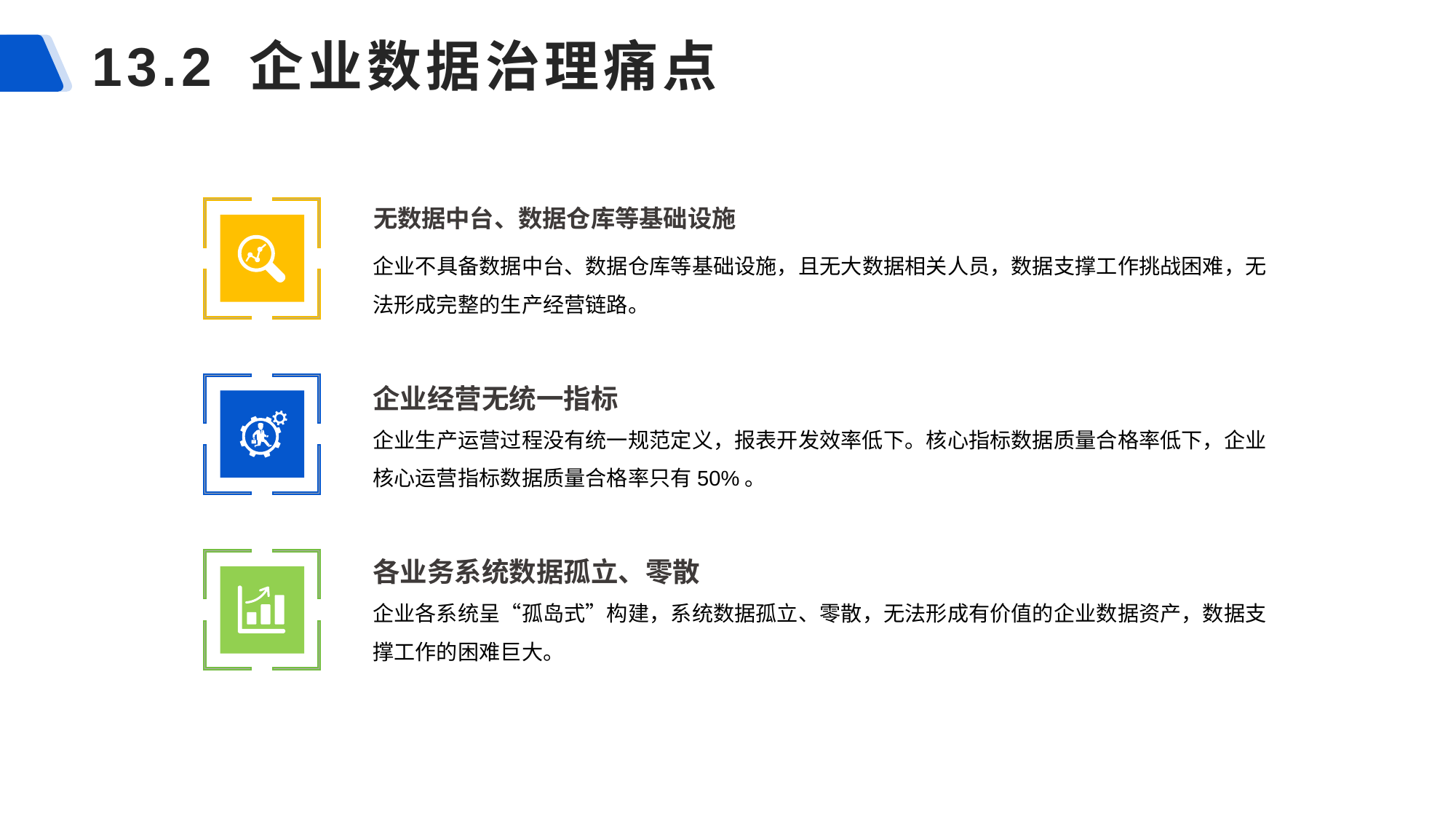

# 13.2 企业数据治理痛点

无数据中台、数据仓库等基础设施

企业不具备数据中台、数据仓库等基础设施，且无大数据相关人员，数据支撑工作挑战困难，无法形成完整的生产经营链路。

企业经营无统一指标

企业生产运营过程没有统一规范定义，报表开发效率低下。核心指标数据质量合格率低下，企业核心运营指标数据质量合格率只有50%。

各业务系统数据孤立、零散

企业各系统呈“孤岛式”构建，系统数据孤立、零散，无法形成有价值的企业数据资产，数据支撑工作的困难巨大。